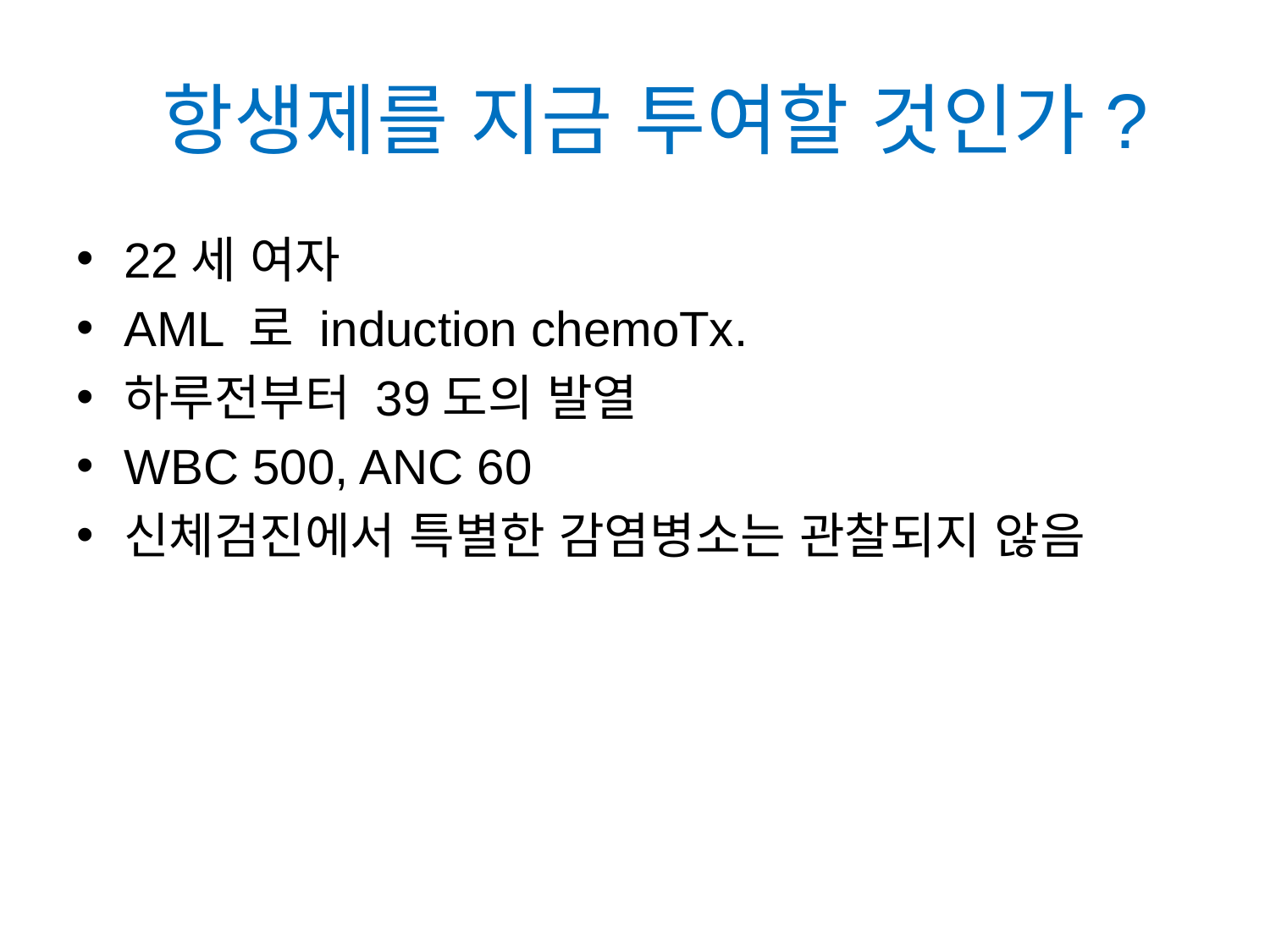

# 항생제를 지금 투여할 것인가?
22세 여자
AML 로 induction chemoTx.
하루전부터 39도의 발열
WBC 500, ANC 60
신체검진에서 특별한 감염병소는 관찰되지 않음